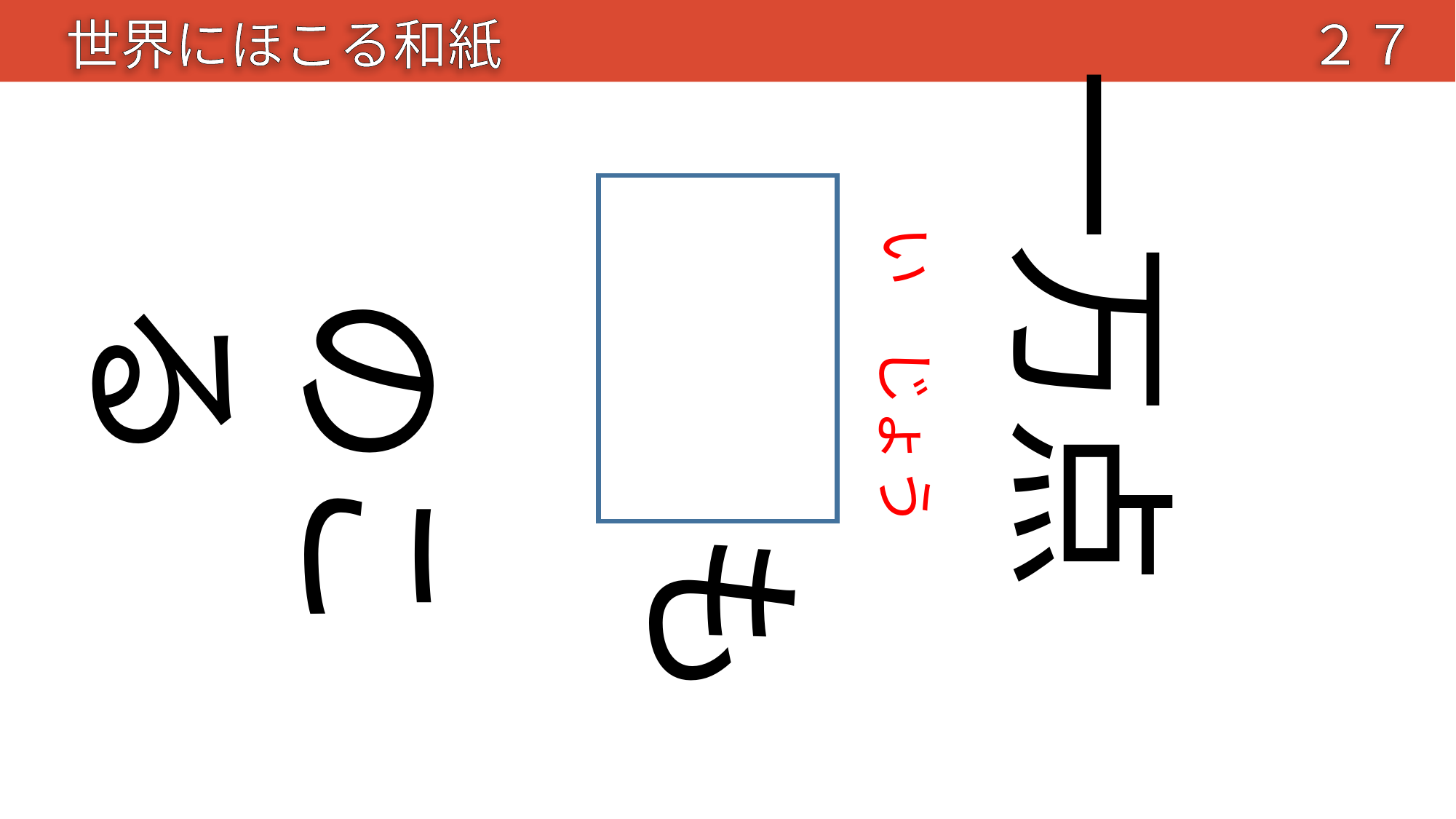

世界にほこる和紙
２７
一万点
以上も

い
のこる
じょう